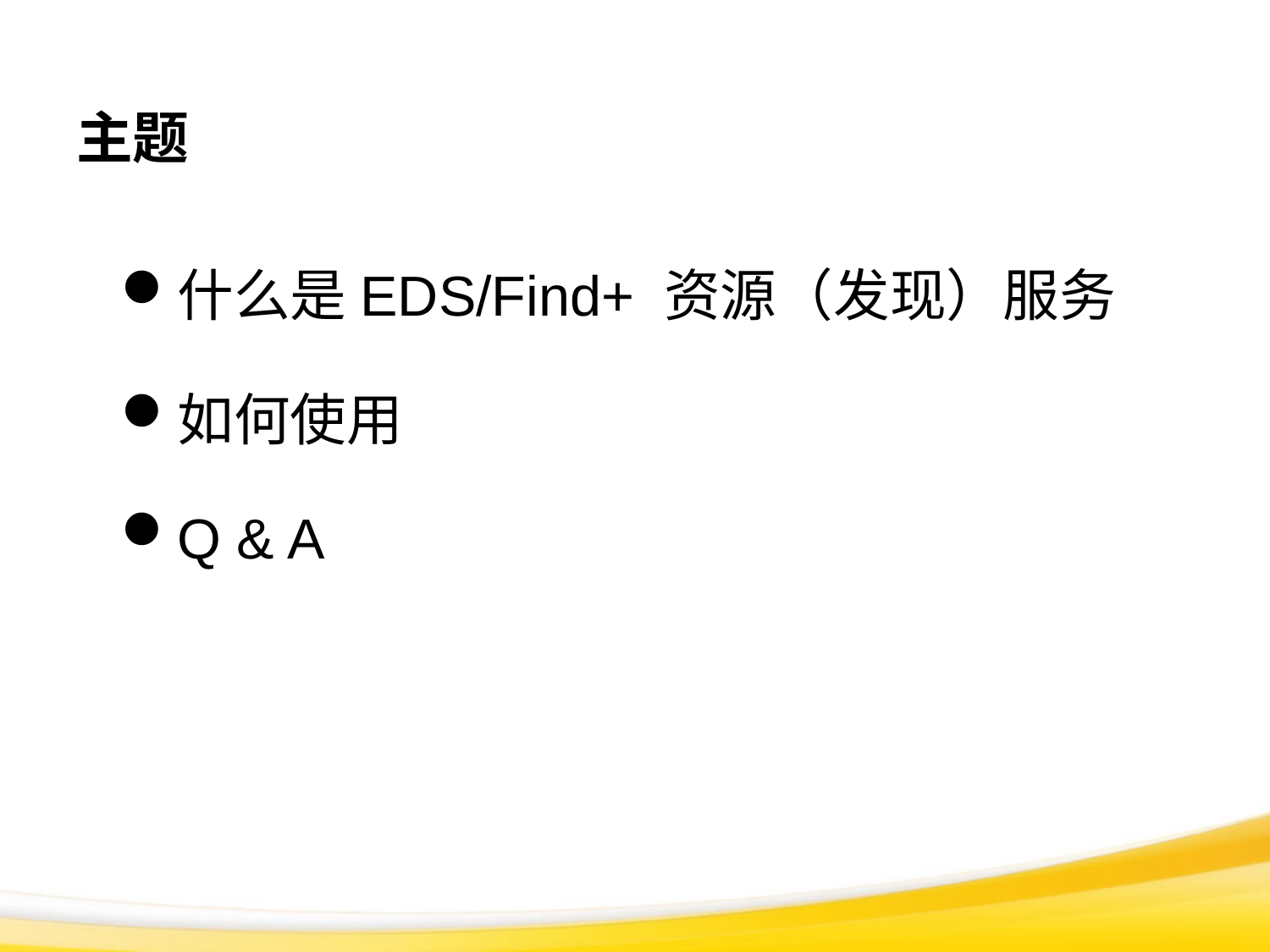

# 主题

什么是EDS/Find+ 资源（发现）服务

如何使用
Q & A